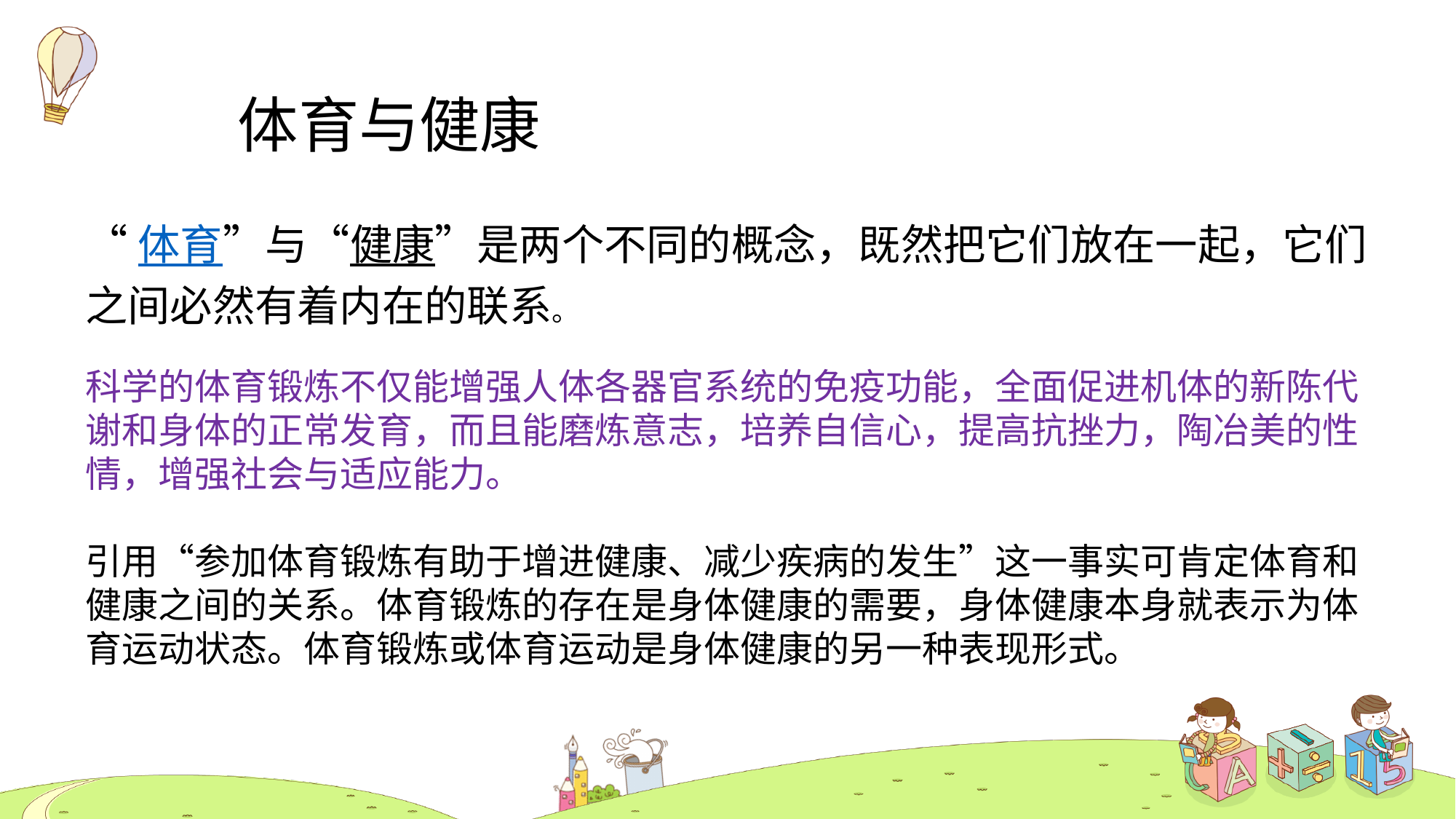

体育与健康
“体育”与“健康”是两个不同的概念，既然把它们放在一起，它们之间必然有着内在的联系。
科学的体育锻炼不仅能增强人体各器官系统的免疫功能，全面促进机体的新陈代谢和身体的正常发育，而且能磨炼意志，培养自信心，提高抗挫力，陶冶美的性情，增强社会与适应能力。

引用“参加体育锻炼有助于增进健康、减少疾病的发生”这一事实可肯定体育和健康之间的关系。体育锻炼的存在是身体健康的需要，身体健康本身就表示为体育运动状态。体育锻炼或体育运动是身体健康的另一种表现形式。